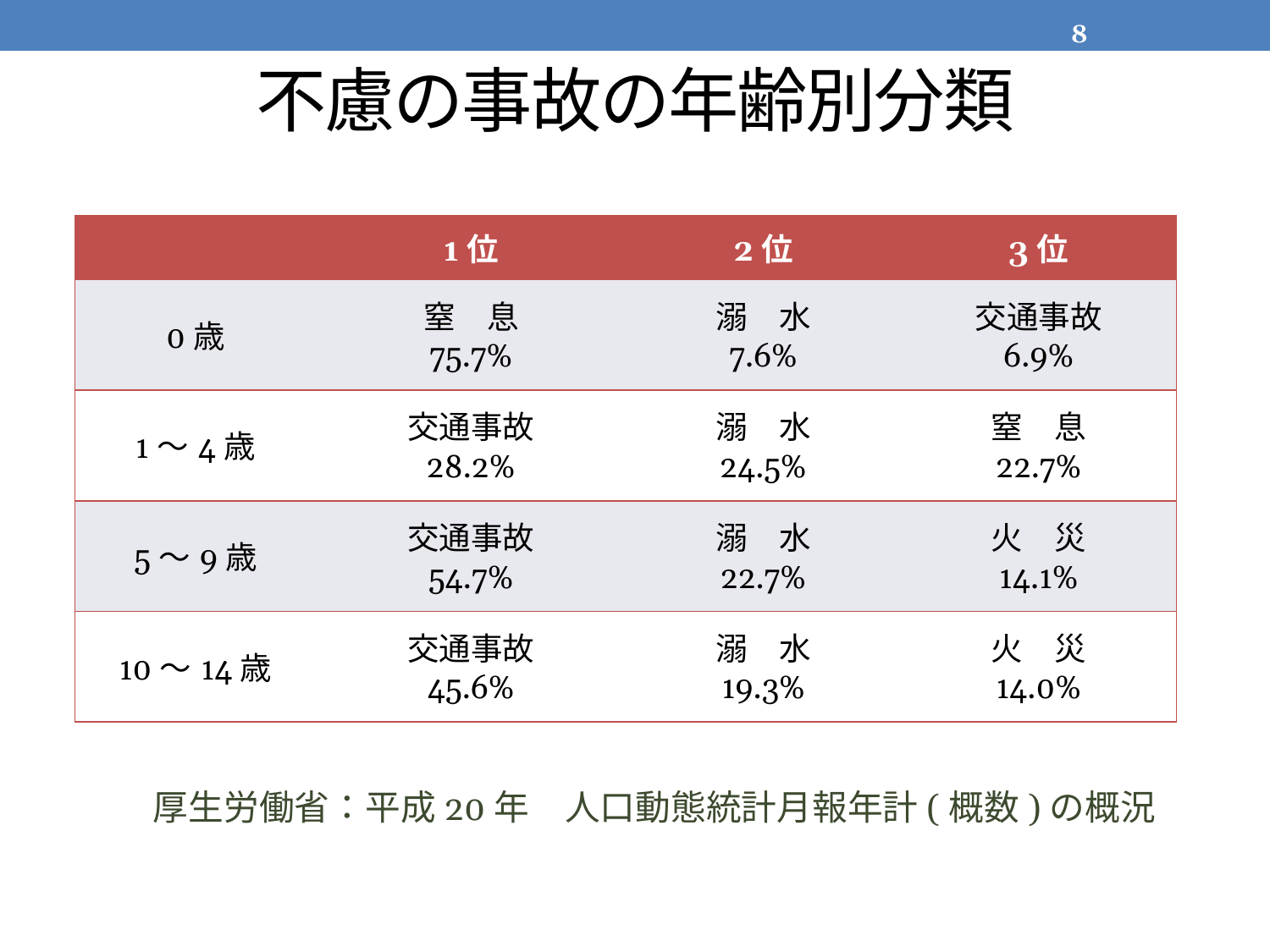

8
# 不慮の事故の年齢別分類
|  | 1位 | 2位 | 3位 |
| --- | --- | --- | --- |
| 0歳 | 窒　息 75.7% | 溺　水 7.6% | 交通事故 6.9% |
| 1～4歳 | 交通事故 28.2% | 溺　水 24.5% | 窒　息 22.7% |
| 5～9歳 | 交通事故 54.7% | 溺　水 22.7% | 火　災 14.1% |
| 10～14歳 | 交通事故 45.6% | 溺　水 19.3% | 火　災 14.0% |
厚生労働省：平成20年　人口動態統計月報年計(概数)の概況